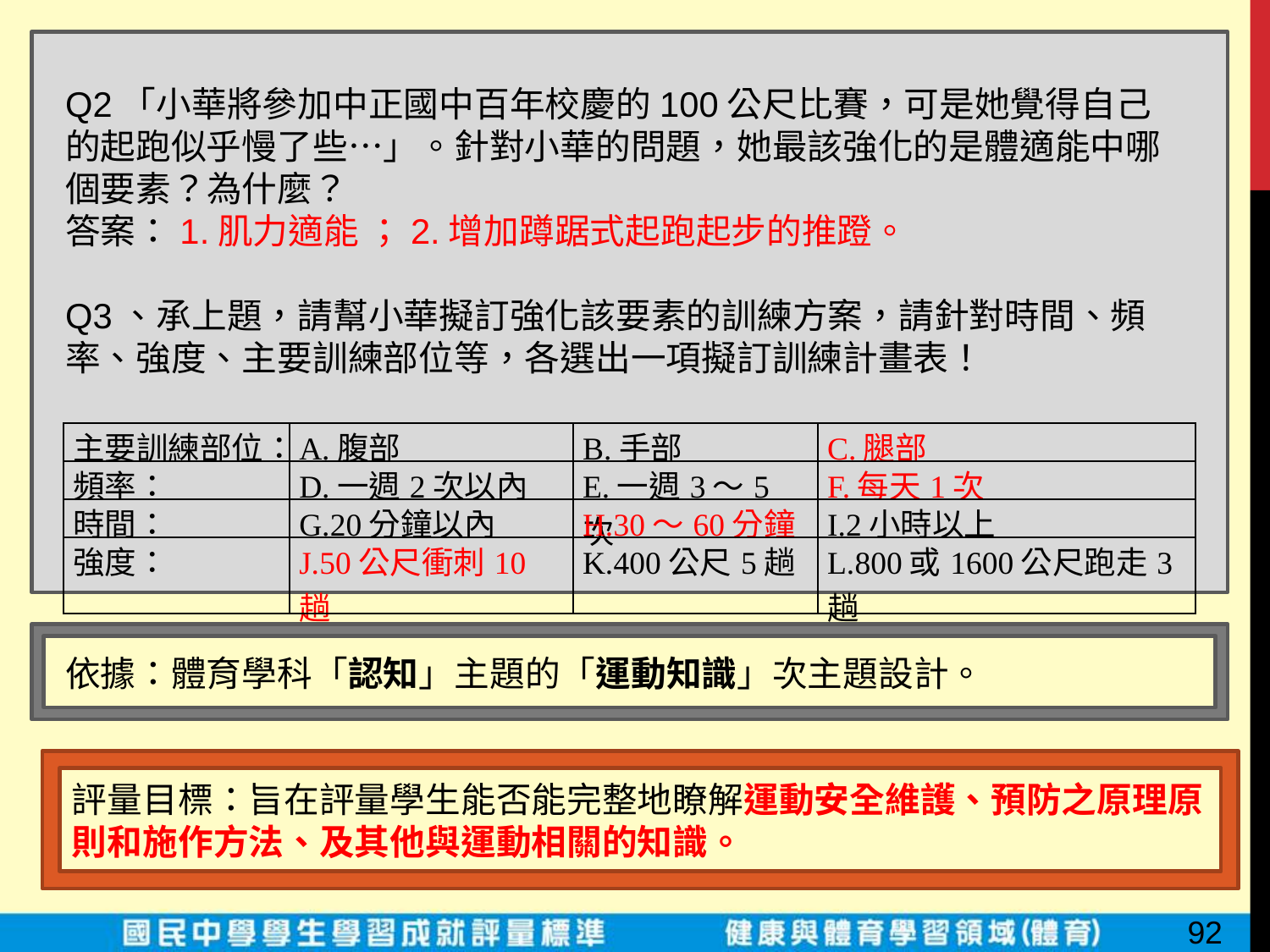

Q2「小華將參加中正國中百年校慶的100公尺比賽，可是她覺得自己的起跑似乎慢了些…」。針對小華的問題，她最該強化的是體適能中哪個要素？為什麼？
答案：1.肌力適能 ；2.增加蹲踞式起跑起步的推蹬。

Q3、承上題，請幫小華擬訂強化該要素的訓練方案，請針對時間、頻率、強度、主要訓練部位等，各選出一項擬訂訓練計畫表！
| 主要訓練部位： | A.腹部 | B.手部 | C.腿部 |
| --- | --- | --- | --- |
| 頻率： | D.一週2次以內 | E.一週3～5次 | F.每天1次 |
| 時間： | G.20分鐘以內 | H.30～60分鐘 | I.2小時以上 |
| 強度： | J.50公尺衝刺10趟 | K.400公尺5趟 | L.800或1600公尺跑走3趟 |

依據：體育學科「認知」主題的「運動知識」次主題設計。

評量目標：旨在評量學生能否能完整地瞭解運動安全維護、預防之原理原則和施作方法、及其他與運動相關的知識。

92